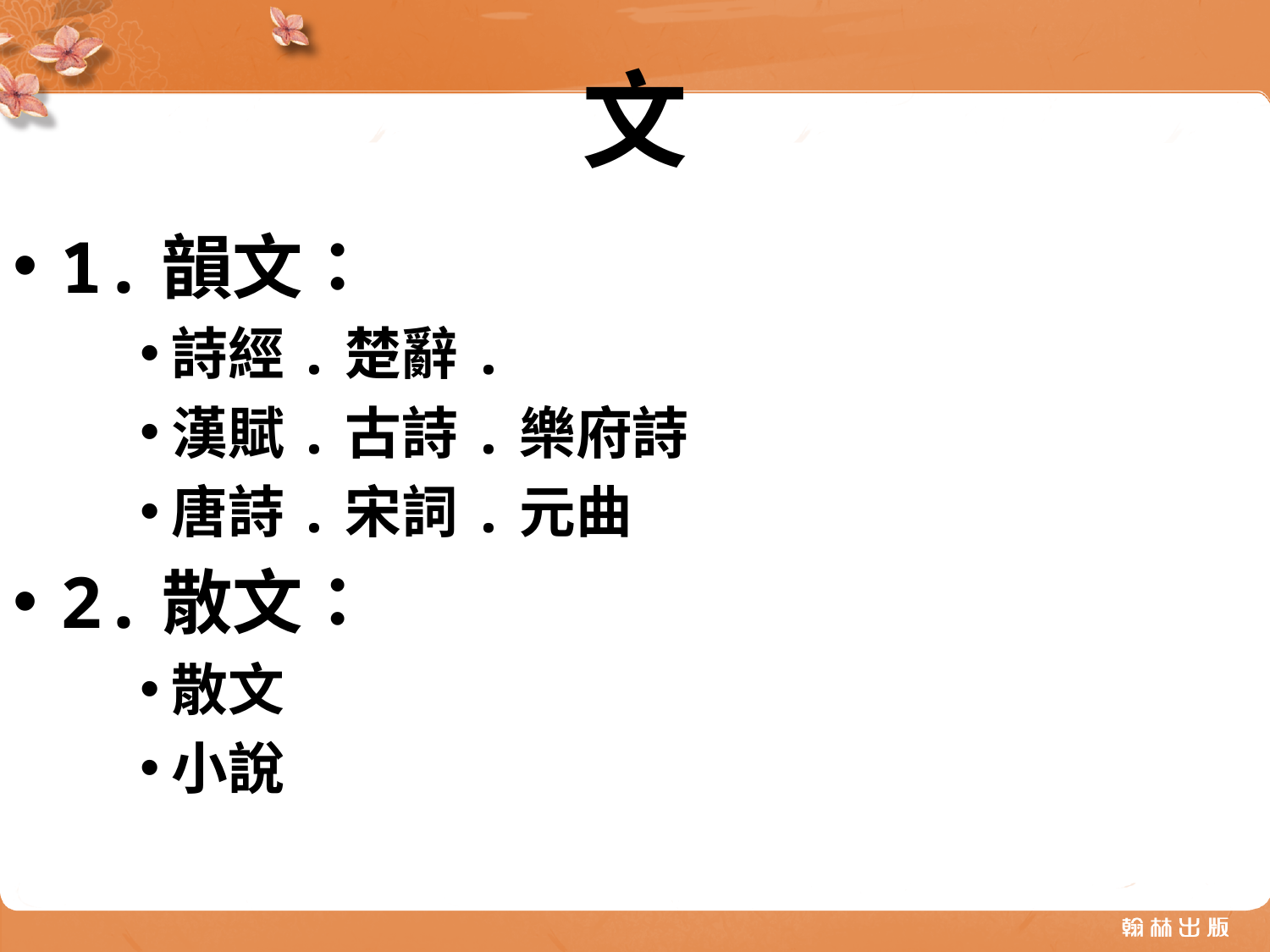

# 文
1.韻文：
詩經.楚辭.
漢賦.古詩.樂府詩
唐詩.宋詞.元曲
2.散文：
散文
小說